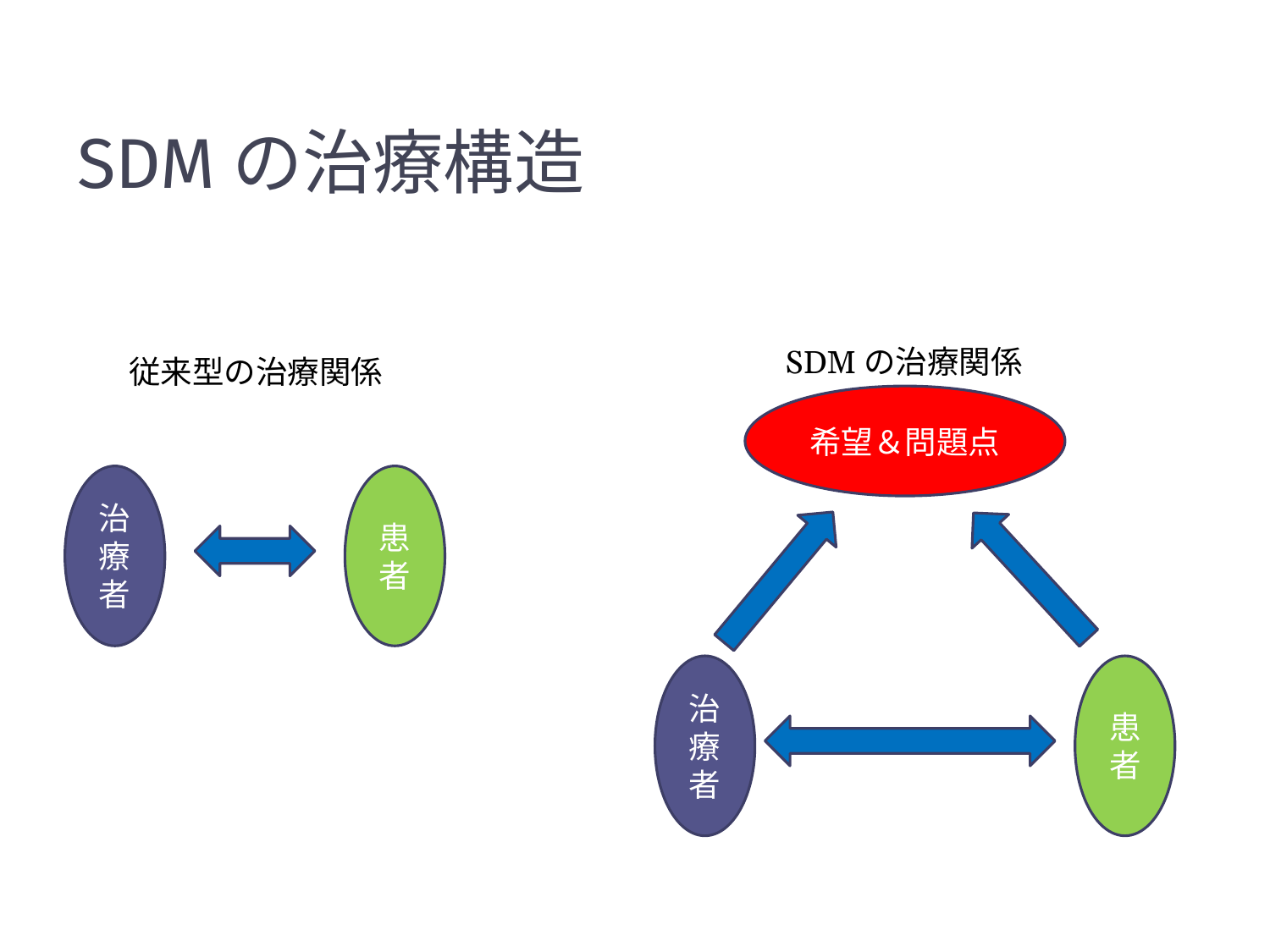

# SDMの治療構造
SDMの治療関係
従来型の治療関係
希望＆問題点
治療者
患者

治療者
患者